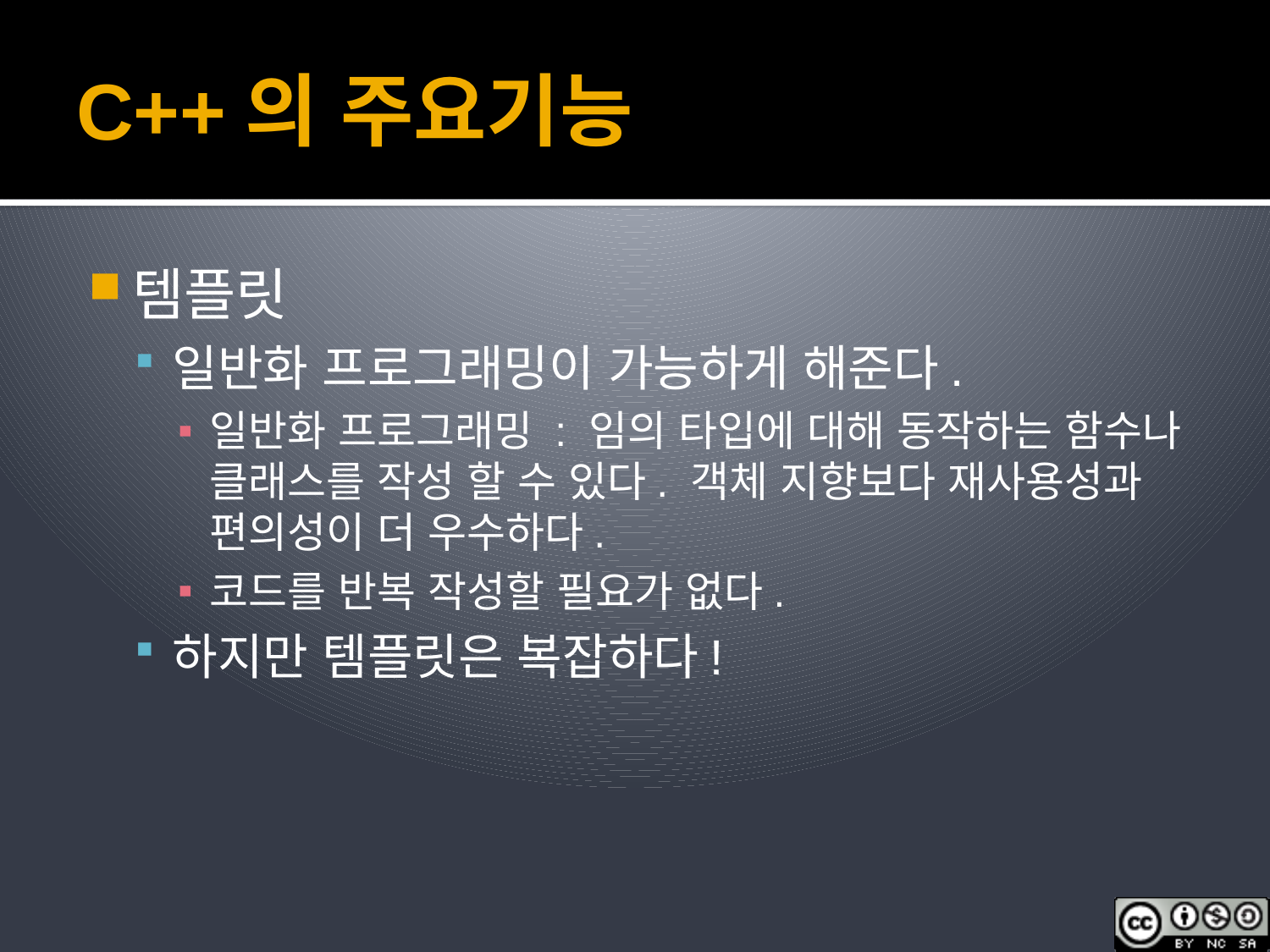

# C++의 주요기능
템플릿
일반화 프로그래밍이 가능하게 해준다.
일반화 프로그래밍 : 임의 타입에 대해 동작하는 함수나 클래스를 작성 할 수 있다. 객체 지향보다 재사용성과 편의성이 더 우수하다.
코드를 반복 작성할 필요가 없다.
하지만 템플릿은 복잡하다!